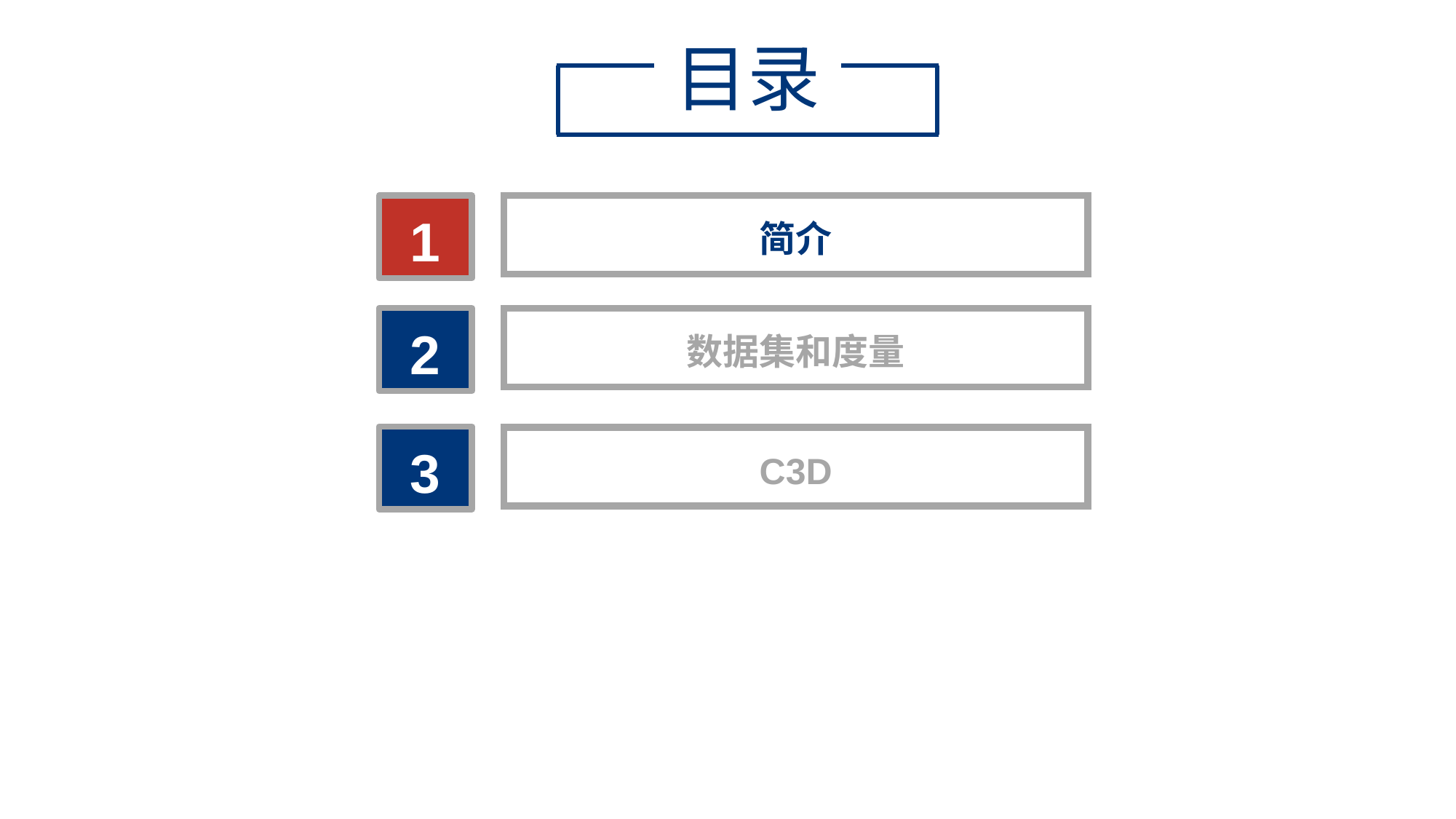

目录
1

简介
2

数据集和度量
3

C3D